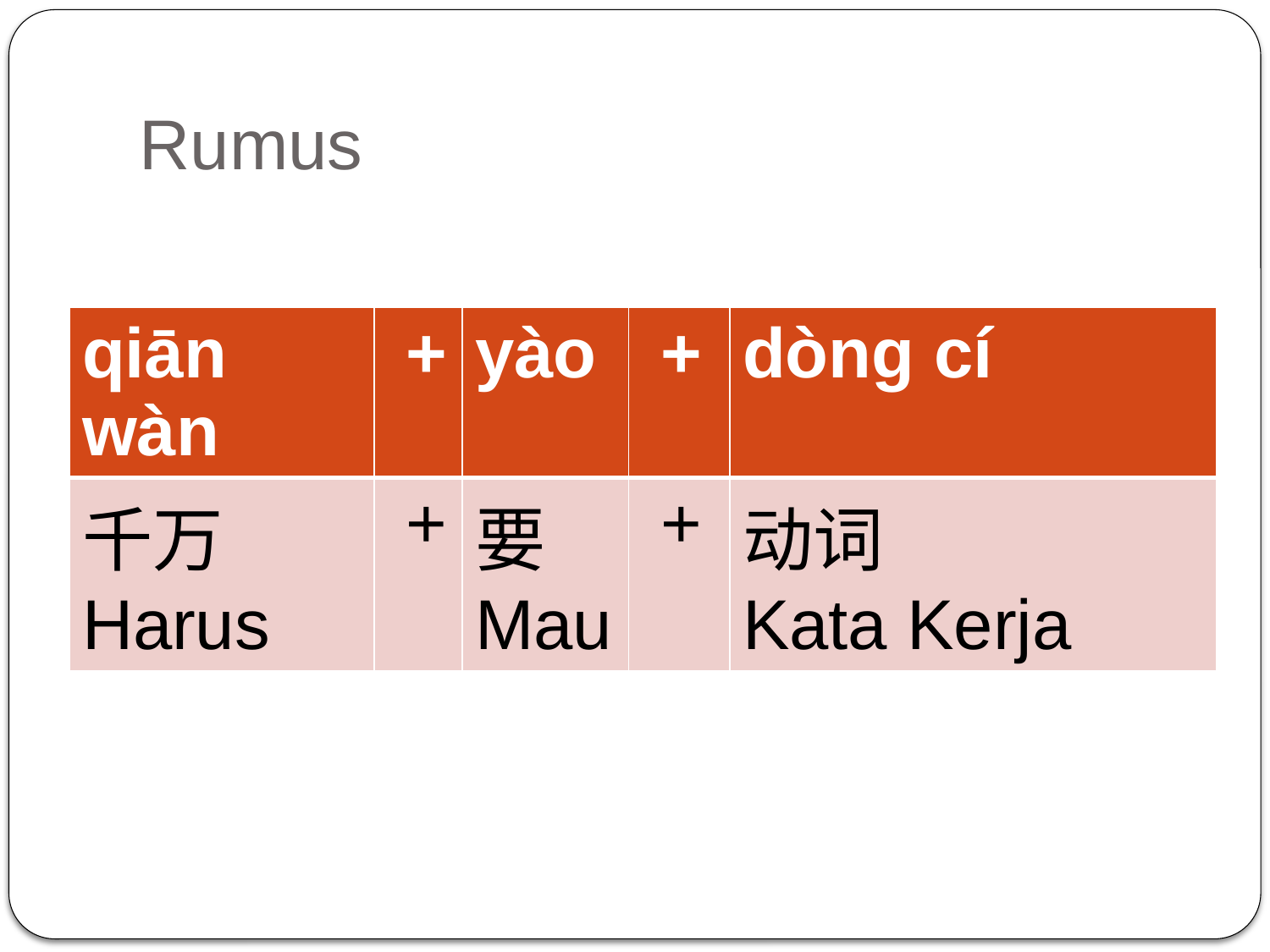

# Rumus
| qiān wàn | + | yào | + | dòng cí |
| --- | --- | --- | --- | --- |
| 千万 Harus | + | 要 Mau | + | 动词 Kata Kerja |